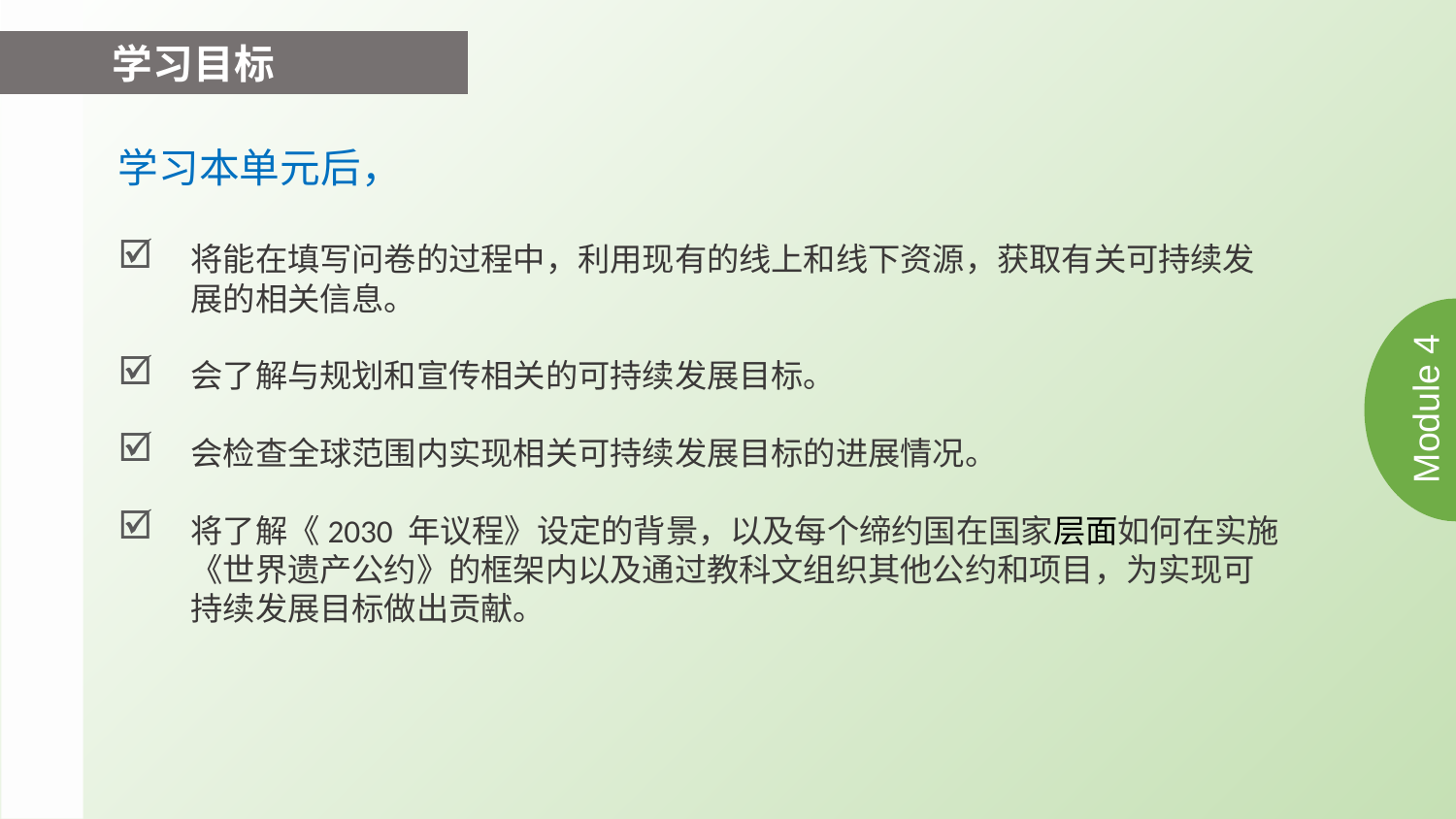

学习目标
学习本单元后，

将能在填写问卷的过程中，利用现有的线上和线下资源，获取有关可持续发展的相关信息。

会了解与规划和宣传相关的可持续发展目标。

会检查全球范围内实现相关可持续发展目标的进展情况。

将了解《2030 年议程》设定的背景，以及每个缔约国在国家层面如何在实施《世界遗产公约》的框架内以及通过教科文组织其他公约和项目，为实现可持续发展目标做出贡献。